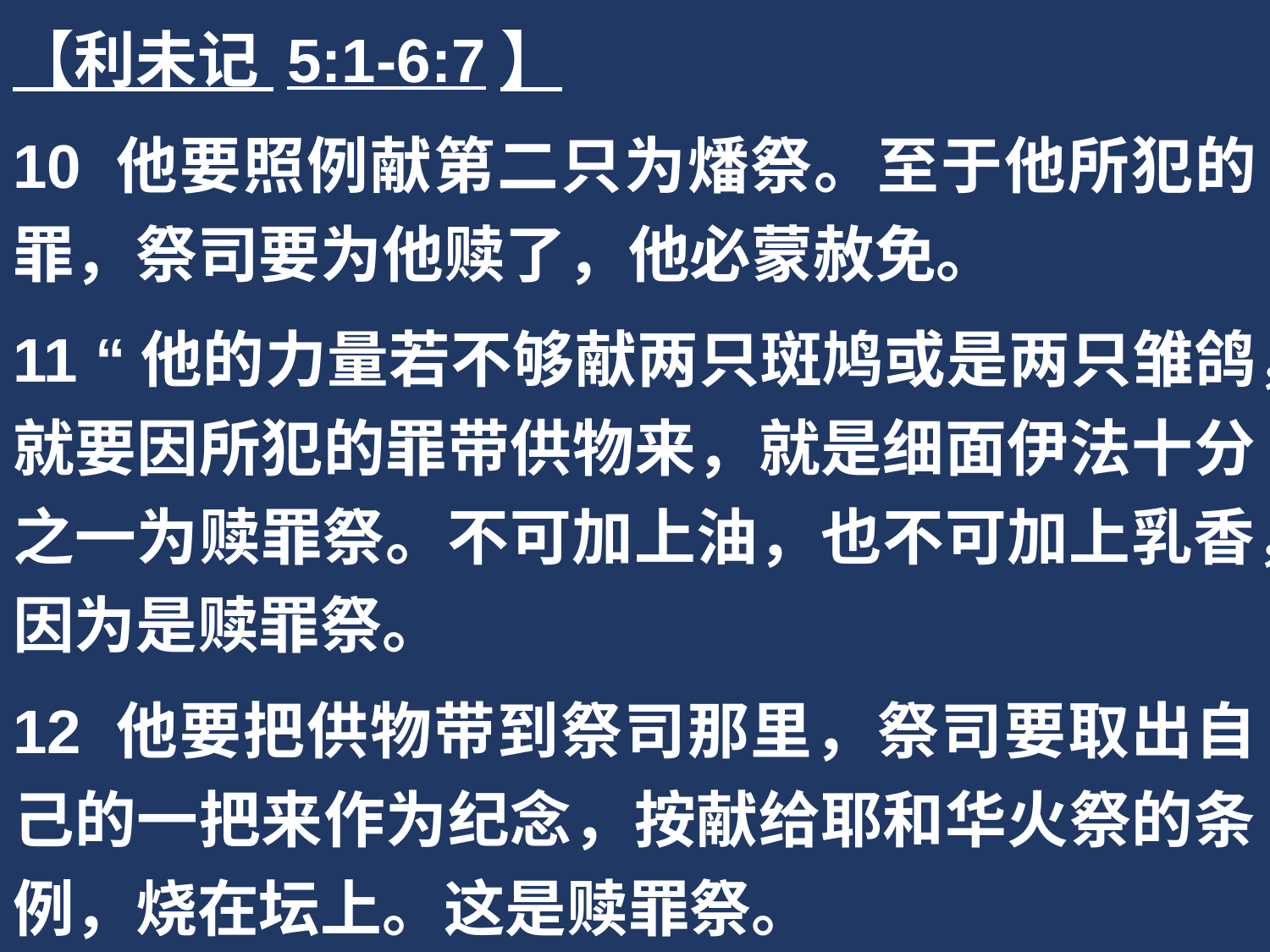

【利未记 5:1-6:7】
10 他要照例献第二只为燔祭。至于他所犯的罪，祭司要为他赎了，他必蒙赦免。
11 “他的力量若不够献两只斑鸠或是两只雏鸽，就要因所犯的罪带供物来，就是细面伊法十分之一为赎罪祭。不可加上油，也不可加上乳香，因为是赎罪祭。
12 他要把供物带到祭司那里，祭司要取出自己的一把来作为纪念，按献给耶和华火祭的条例，烧在坛上。这是赎罪祭。